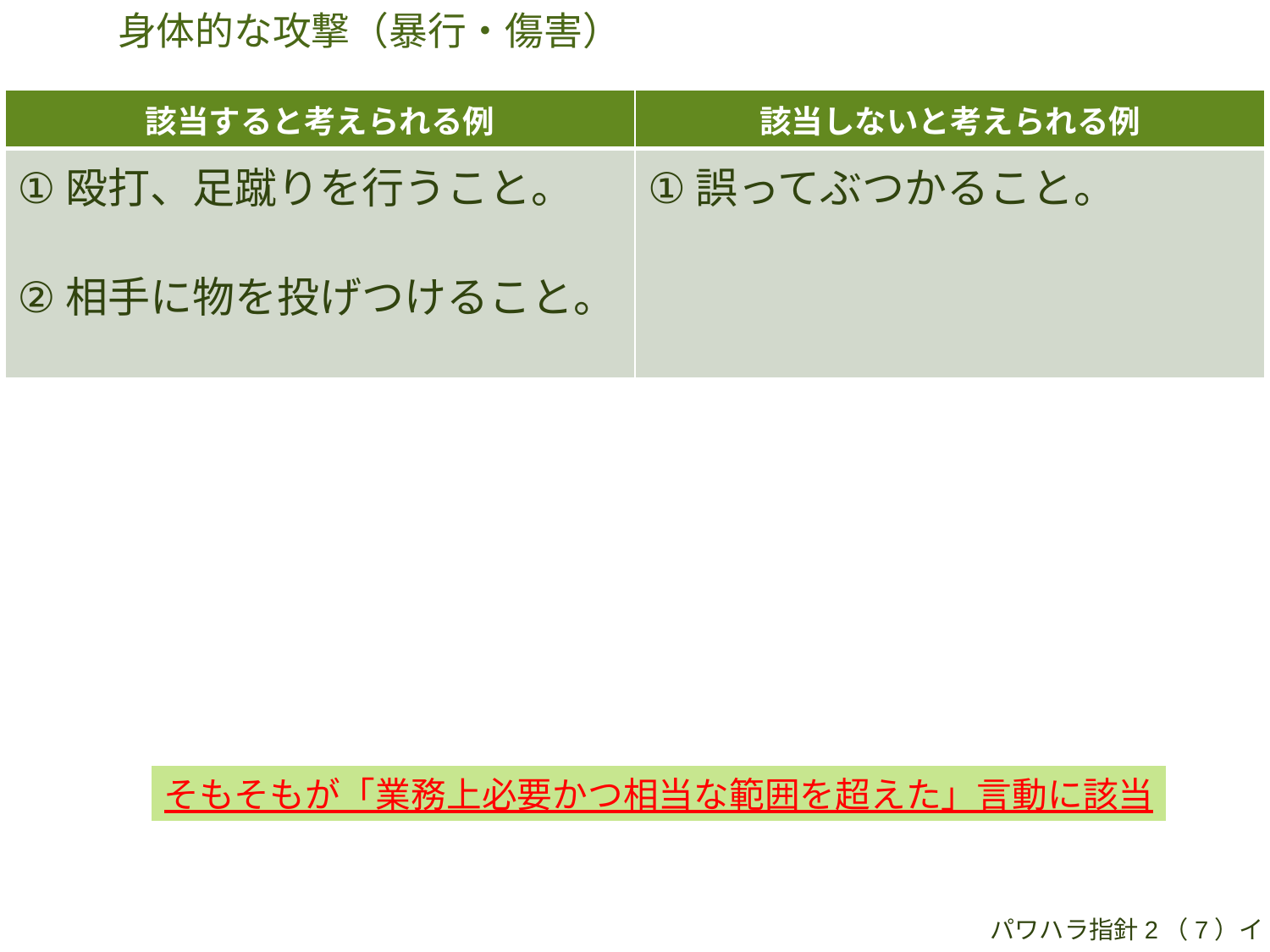

身体的な攻撃（暴行・傷害）
| 該当すると考えられる例 | 該当しないと考えられる例 |
| --- | --- |
| 殴打、足蹴りを行うこと。 相手に物を投げつけること。 | 誤ってぶつかること。 |
そもそもが「業務上必要かつ相当な範囲を超えた」言動に該当
パワハラ指針2（7）イ